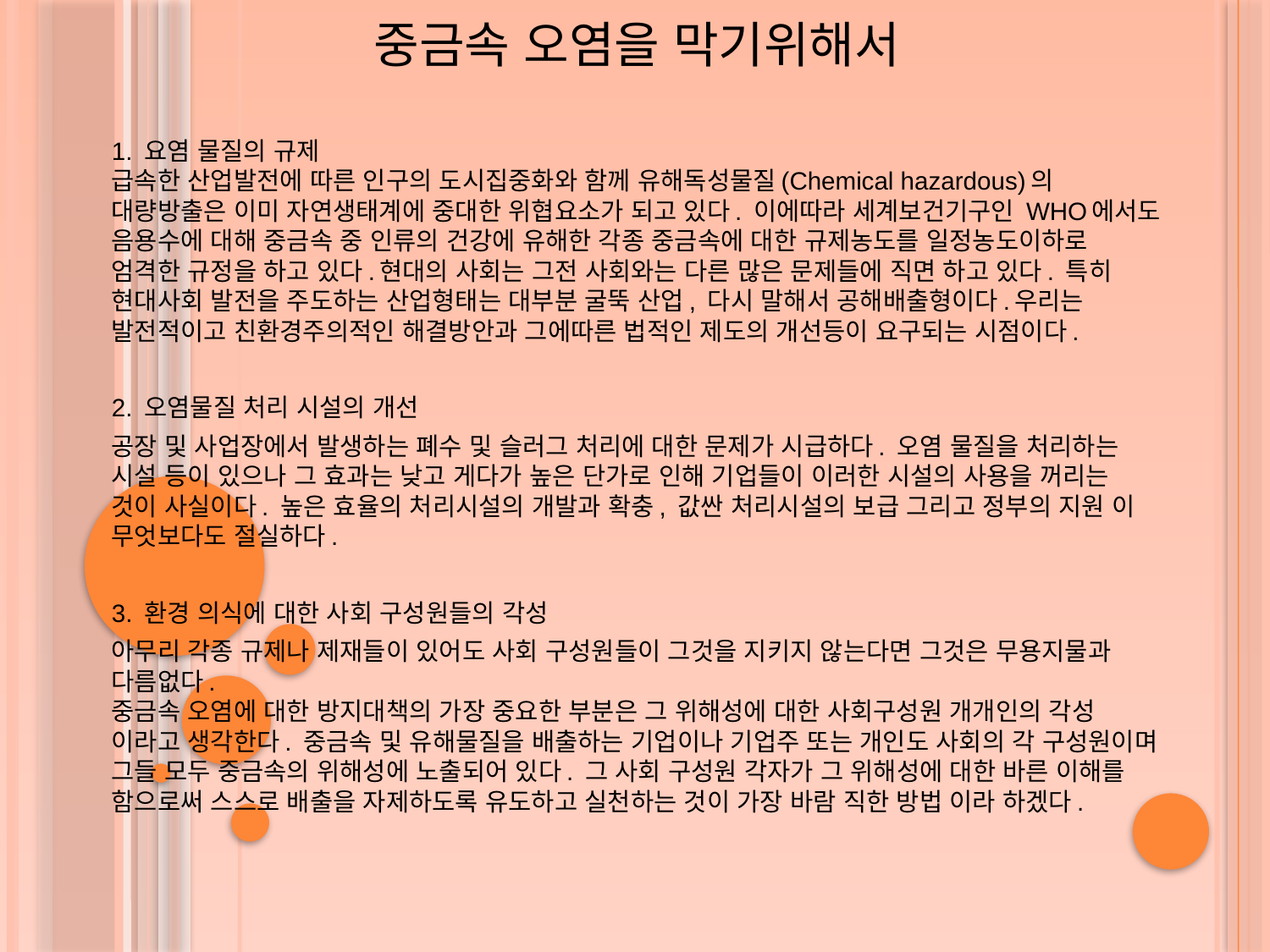

# 중금속 오염을 막기위해서
1. 요염 물질의 규제
급속한 산업발전에 따른 인구의 도시집중화와 함께 유해독성물질(Chemical hazardous)의 대량방출은 이미 자연생태계에 중대한 위협요소가 되고 있다. 이에따라 세계보건기구인 WHO에서도 음용수에 대해 중금속 중 인류의 건강에 유해한 각종 중금속에 대한 규제농도를 일정농도이하로 엄격한 규정을 하고 있다.현대의 사회는 그전 사회와는 다른 많은 문제들에 직면 하고 있다. 특히 현대사회 발전을 주도하는 산업형태는 대부분 굴뚝 산업, 다시 말해서 공해배출형이다.우리는 발전적이고 친환경주의적인 해결방안과 그에따른 법적인 제도의 개선등이 요구되는 시점이다.

2. 오염물질 처리 시설의 개선
공장 및 사업장에서 발생하는 폐수 및 슬러그 처리에 대한 문제가 시급하다. 오염 물질을 처리하는 시설 등이 있으나 그 효과는 낮고 게다가 높은 단가로 인해 기업들이 이러한 시설의 사용을 꺼리는 것이 사실이다. 높은 효율의 처리시설의 개발과 확충, 값싼 처리시설의 보급 그리고 정부의 지원 이 무엇보다도 절실하다.

3. 환경 의식에 대한 사회 구성원들의 각성
아무리 각종 규제나 제재들이 있어도 사회 구성원들이 그것을 지키지 않는다면 그것은 무용지물과 다름없다.
중금속 오염에 대한 방지대책의 가장 중요한 부분은 그 위해성에 대한 사회구성원 개개인의 각성 이라고 생각한다. 중금속 및 유해물질을 배출하는 기업이나 기업주 또는 개인도 사회의 각 구성원이며 그들 모두 중금속의 위해성에 노출되어 있다. 그 사회 구성원 각자가 그 위해성에 대한 바른 이해를 함으로써 스스로 배출을 자제하도록 유도하고 실천하는 것이 가장 바람 직한 방법 이라 하겠다.